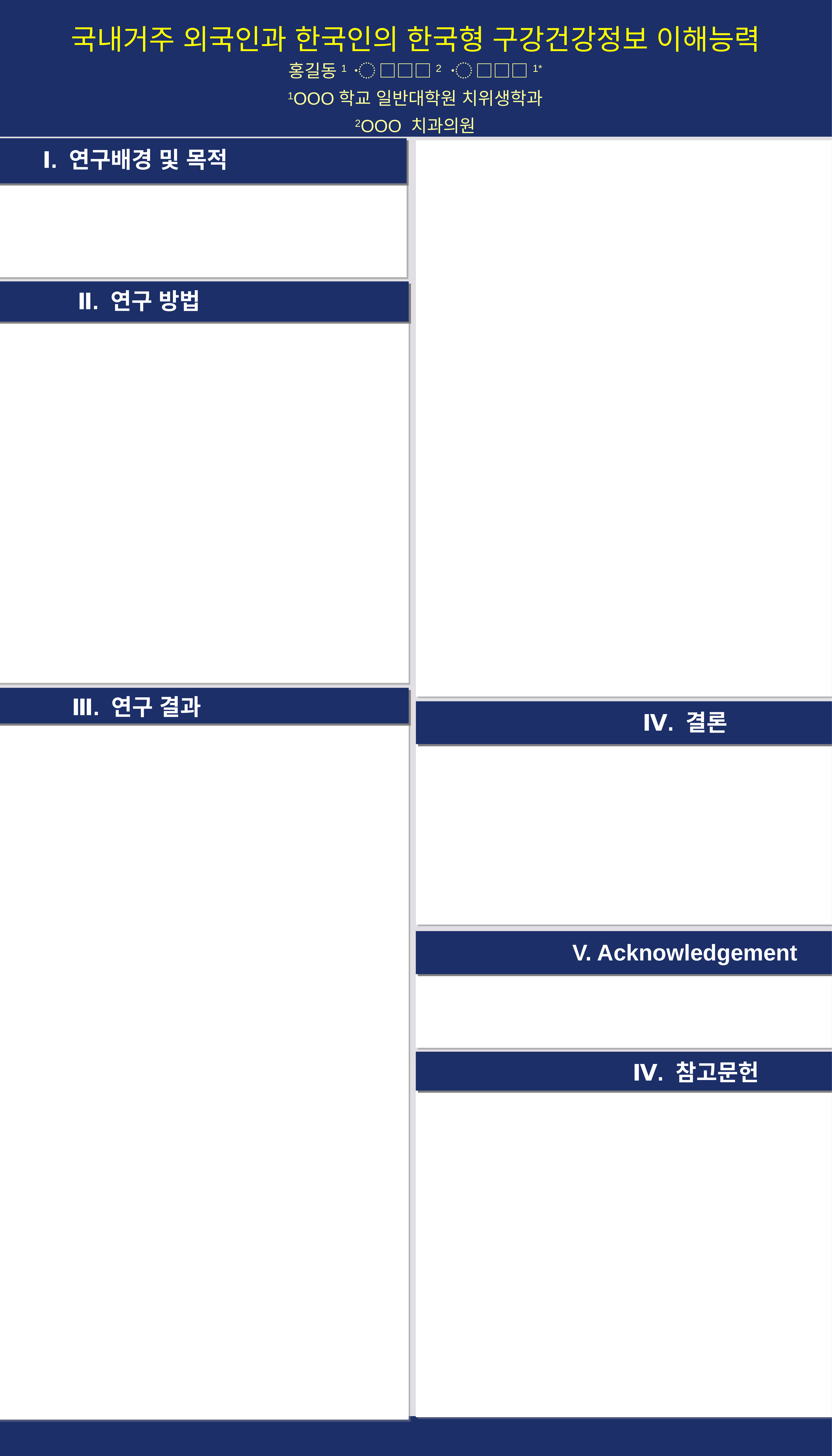

국내거주 외국인과 한국인의 한국형 구강건강정보 이해능력
홍길동1 〮 □□□2 〮 □□□1*
1OOO학교 일반대학원 치위생학과
2OOO 치과의원

Ⅰ. 연구배경 및 목적

Ⅱ. 연구 방법

Ⅲ. 연구 결과

Ⅳ. 결론

V. Acknowledgement

Ⅳ. 참고문헌